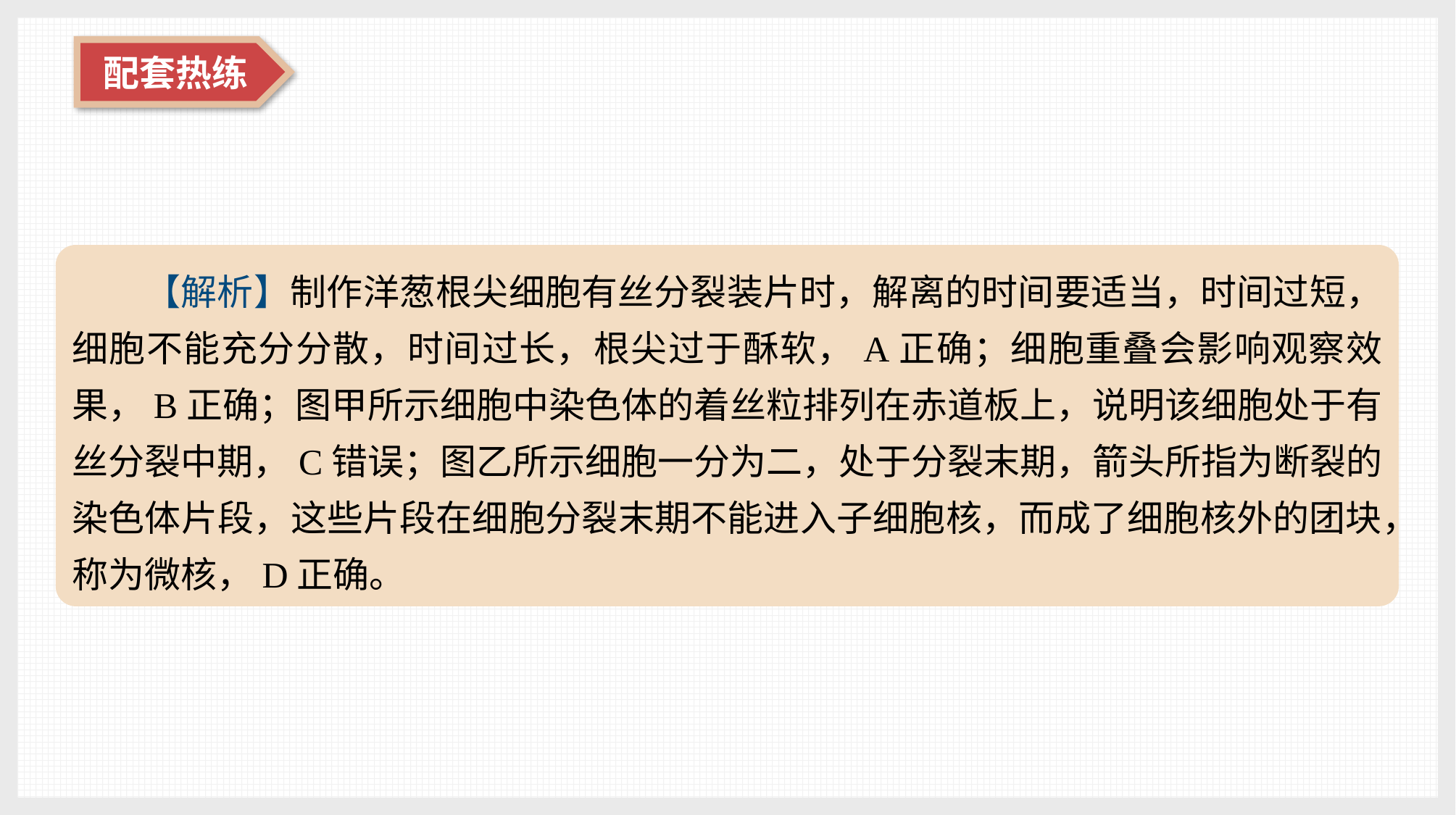

【解析】制作洋葱根尖细胞有丝分裂装片时，解离的时间要适当，时间过短，细胞不能充分分散，时间过长，根尖过于酥软，A正确；细胞重叠会影响观察效果，B正确；图甲所示细胞中染色体的着丝粒排列在赤道板上，说明该细胞处于有丝分裂中期，C错误；图乙所示细胞一分为二，处于分裂末期，箭头所指为断裂的染色体片段，这些片段在细胞分裂末期不能进入子细胞核，而成了细胞核外的团块，称为微核，D正确。